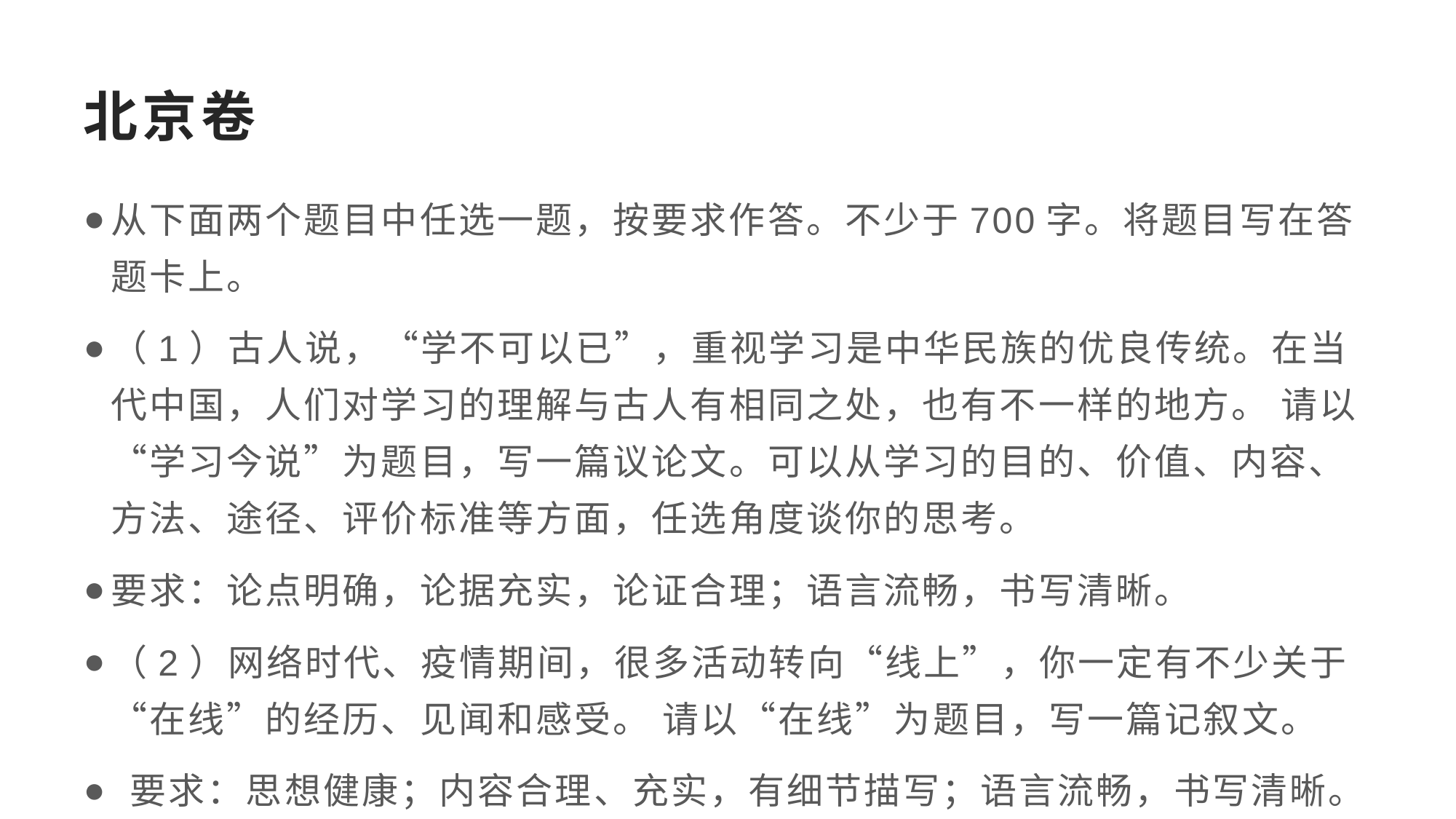

# 北京卷
从下面两个题目中任选一题，按要求作答。不少于700字。将题目写在答题卡上。
（1）古人说，“学不可以已”，重视学习是中华民族的优良传统。在当代中国，人们对学习的理解与古人有相同之处，也有不一样的地方。 请以“学习今说”为题目，写一篇议论文。可以从学习的目的、价值、内容、方法、途径、评价标准等方面，任选角度谈你的思考。
要求：论点明确，论据充实，论证合理；语言流畅，书写清晰。
（2）网络时代、疫情期间，很多活动转向“线上”，你一定有不少关于“在线”的经历、见闻和感受。 请以“在线”为题目，写一篇记叙文。
 要求：思想健康；内容合理、充实，有细节描写；语言流畅，书写清晰。